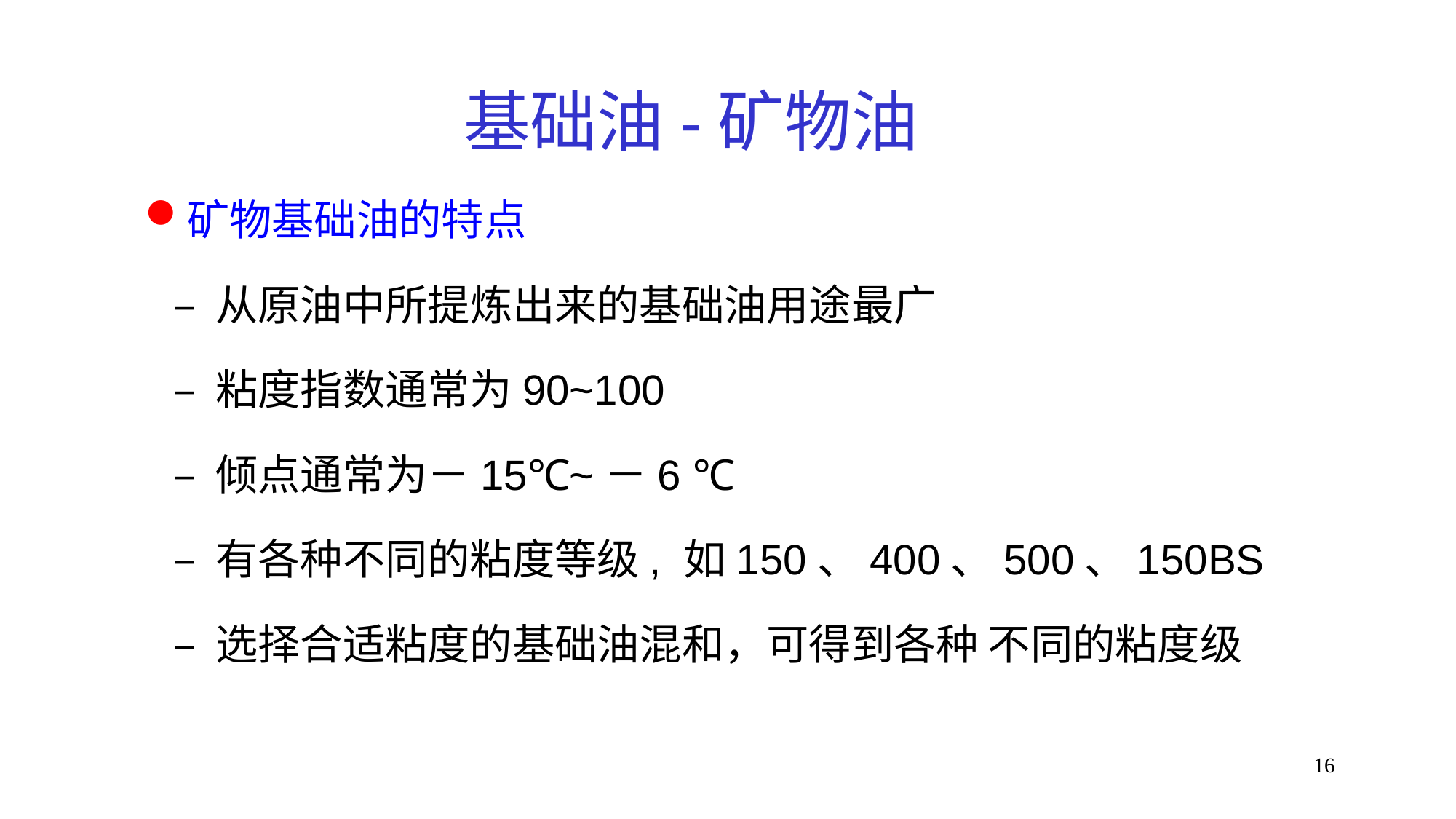

# 基础油-矿物油
矿物基础油的特点
   – 从原油中所提炼出来的基础油用途最广
   – 粘度指数通常为90~100
   – 倾点通常为－15℃~－6 ℃
   – 有各种不同的粘度等级, 如150、400、500、150BS
   – 选择合适粘度的基础油混和，可得到各种 不同的粘度级

16